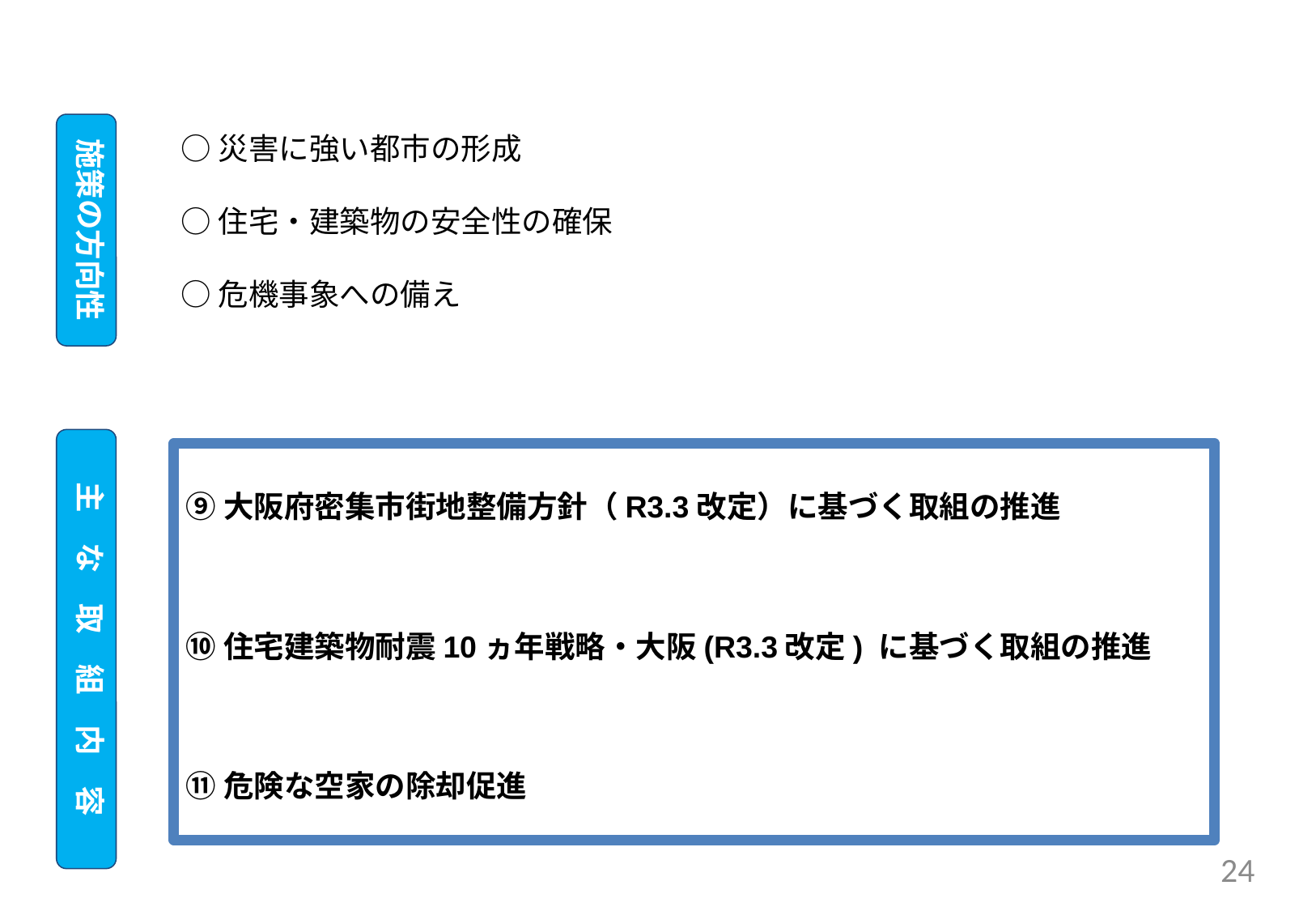

施策の方向性
○災害に強い都市の形成

○住宅・建築物の安全性の確保

○危機事象への備え
主　な　取　組　内　容

⑨大阪府密集市街地整備方針（R3.3改定）に基づく取組の推進

⑩住宅建築物耐震10ヵ年戦略・大阪(R3.3改定) に基づく取組の推進

⑪危険な空家の除却促進

24